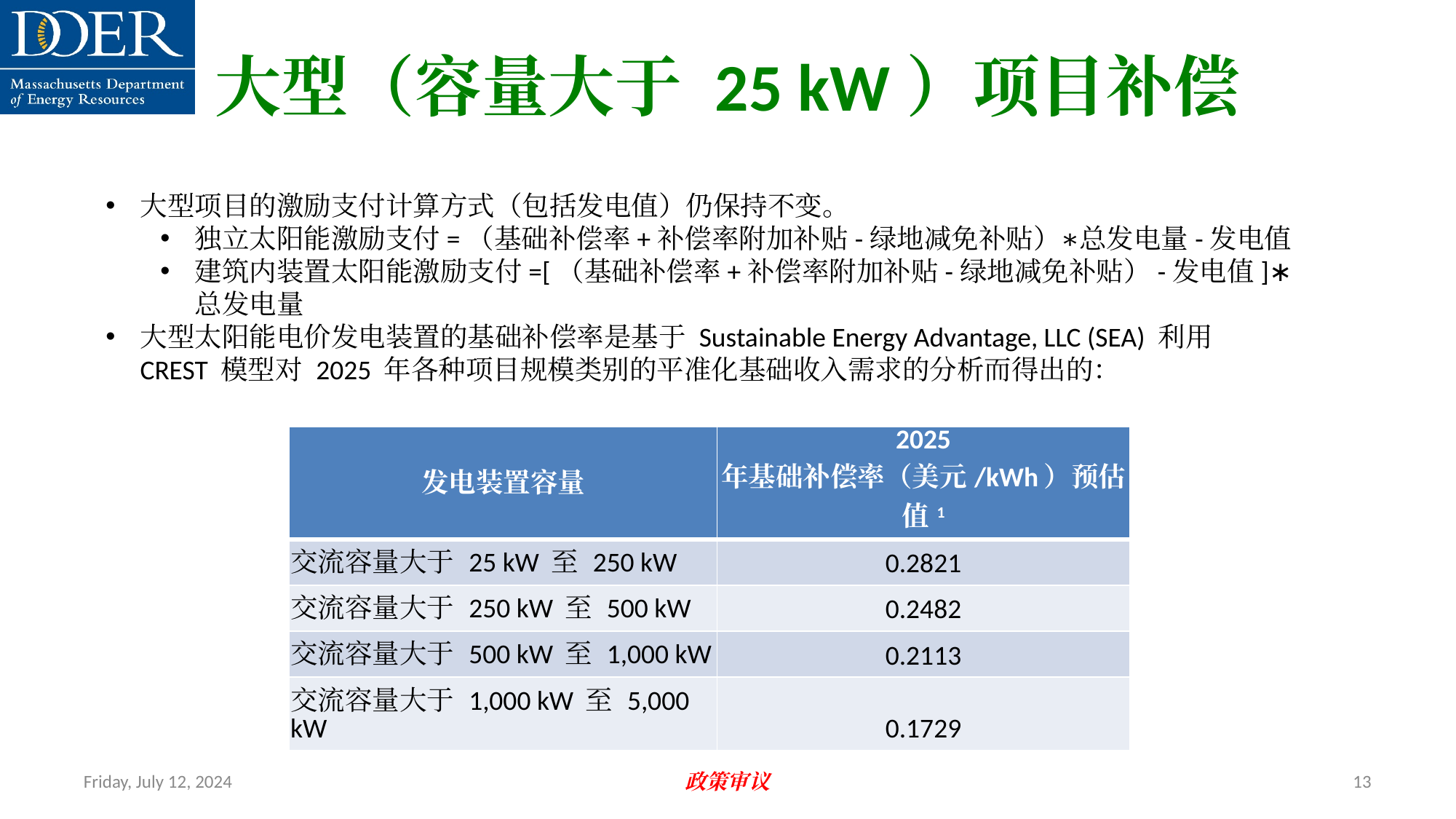

大型（容量大于 25 kW）项目补偿
大型项目的激励支付计算方式（包括发电值）仍保持不变。
独立太阳能激励支付=（基础补偿率+补偿率附加补贴-绿地减免补贴）∗总发电量-发电值
建筑内装置太阳能激励支付=[（基础补偿率+补偿率附加补贴-绿地减免补贴）-发电值]∗总发电量
大型太阳能电价发电装置的基础补偿率是基于 Sustainable Energy Advantage, LLC (SEA) 利用 CREST 模型对 2025 年各种项目规模类别的平准化基础收入需求的分析而得出的：

| 发电装置容量 | 2025 年基础补偿率（美元/kWh）预估值1 |
| --- | --- |
| 交流容量大于 25 kW 至 250 kW | 0.2821 |
| 交流容量大于 250 kW 至 500 kW | 0.2482 |
| 交流容量大于 500 kW 至 1,000 kW | 0.2113 |
| 交流容量大于 1,000 kW 至 5,000 kW | 0.1729 |
Friday, July 12, 2024
政策审议
13